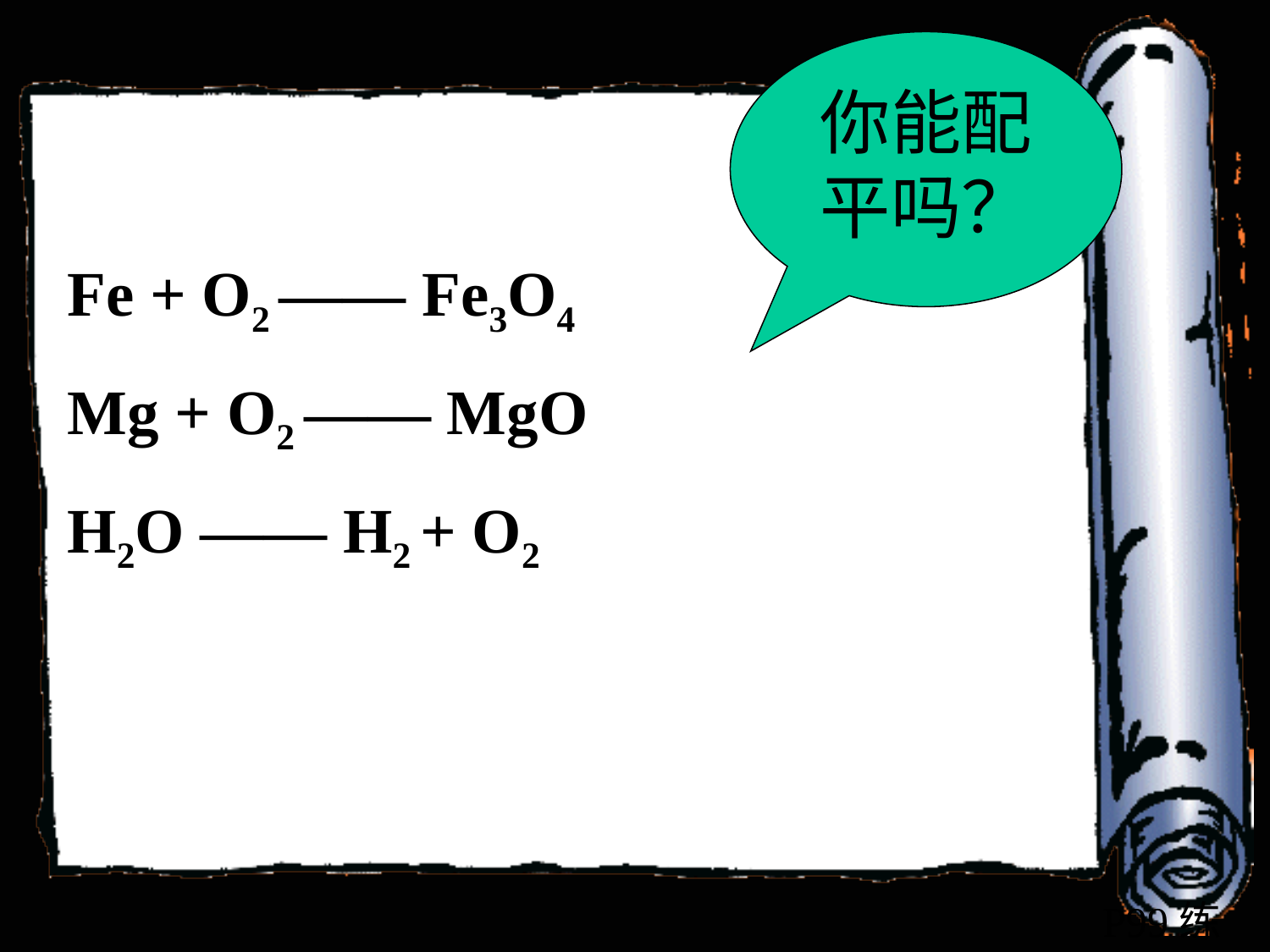

你能配平吗？
Fe + O2 —— Fe3O4
Mg + O2 —— MgO
H2O —— H2 + O2
P99练习